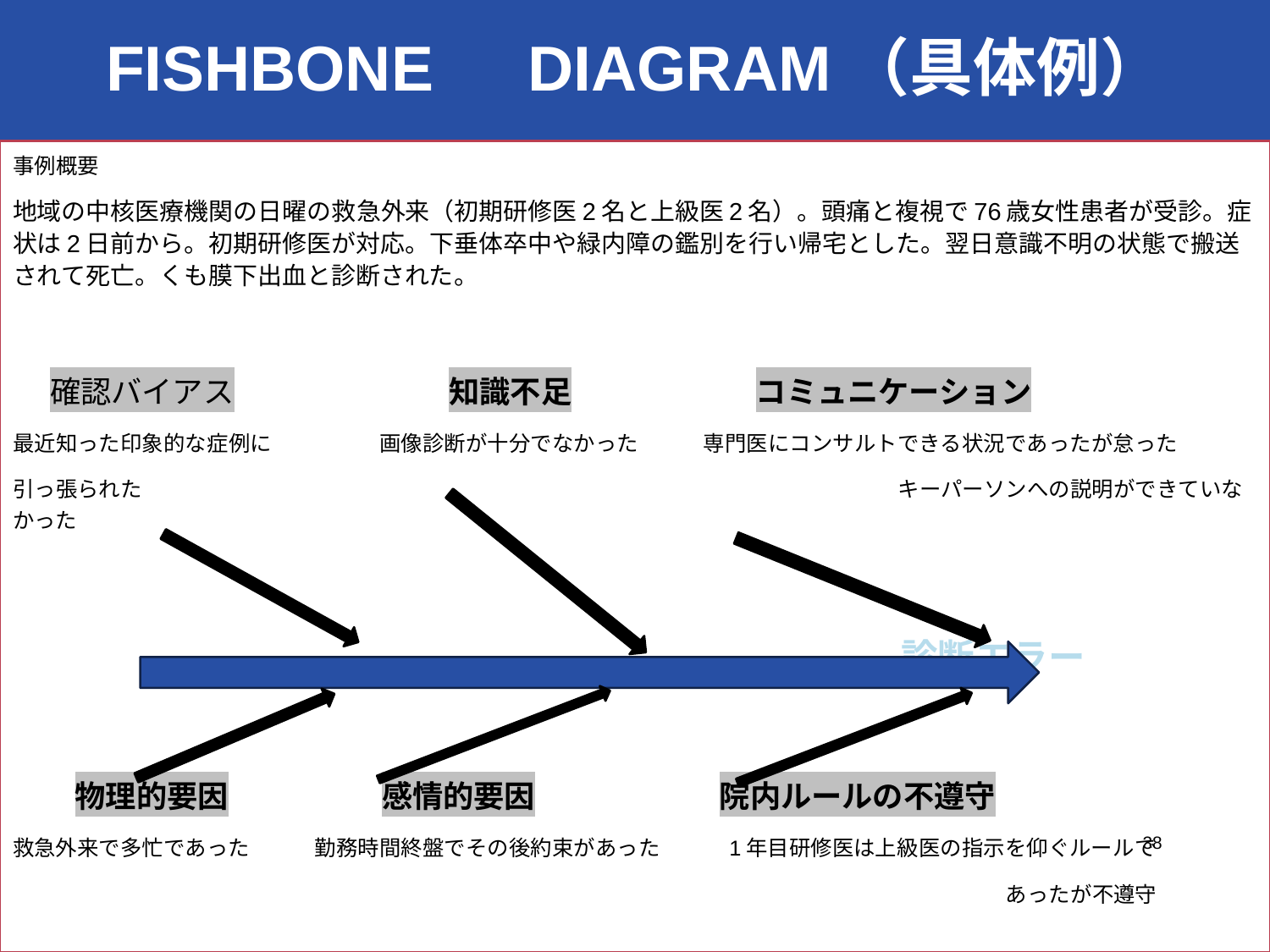

# Fishbone　diagram（具体例）
事例概要
地域の中核医療機関の日曜の救急外来（初期研修医2名と上級医2名）。頭痛と複視で76歳女性患者が受診。症状は2日前から。初期研修医が対応。下垂体卒中や緑内障の鑑別を行い帰宅とした。翌日意識不明の状態で搬送されて死亡。くも膜下出血と診断された。

　 確認バイアス　　　　　　　知識不足　　　　　　コミュニケーション
最近知った印象的な症例に　　　　　画像診断が十分でなかった　　　専門医にコンサルトできる状況であったが怠った
引っ張られた　　　　　　　　　　　　　　　　　　　　　　　　　　　　　　　　　　　キーパーソンへの説明ができていなかった

                                                                                                                                                                          　　　　　　　　　　　　　　　　　診断エラー

        物理的要因　　　　　感情的要因　　　　　　院内ルールの不遵守
救急外来で多忙であった　　　勤務時間終盤でその後約束があった　　　1年目研修医は上級医の指示を仰ぐルールで
　　　　　　　　　　　　　　　　　　　　　　　　　　　　　　　　　　　　　　　　　　　　　　あったが不遵守

38